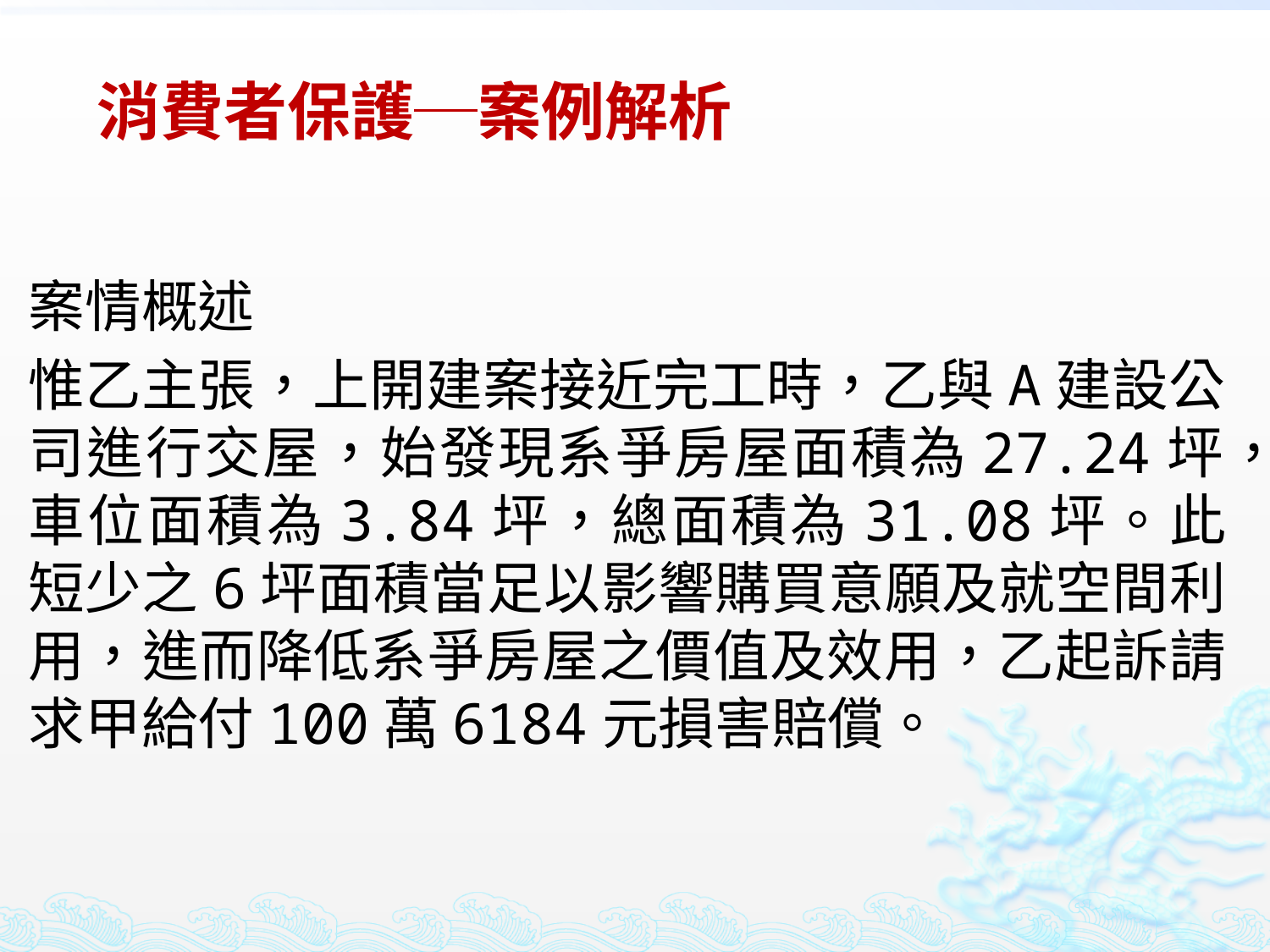

# 消費者保護─案例解析
案情概述
惟乙主張，上開建案接近完工時，乙與A建設公司進行交屋，始發現系爭房屋面積為27.24坪，車位面積為3.84坪，總面積為31.08坪。此短少之6坪面積當足以影響購買意願及就空間利用，進而降低系爭房屋之價值及效用，乙起訴請求甲給付100萬6184元損害賠償。